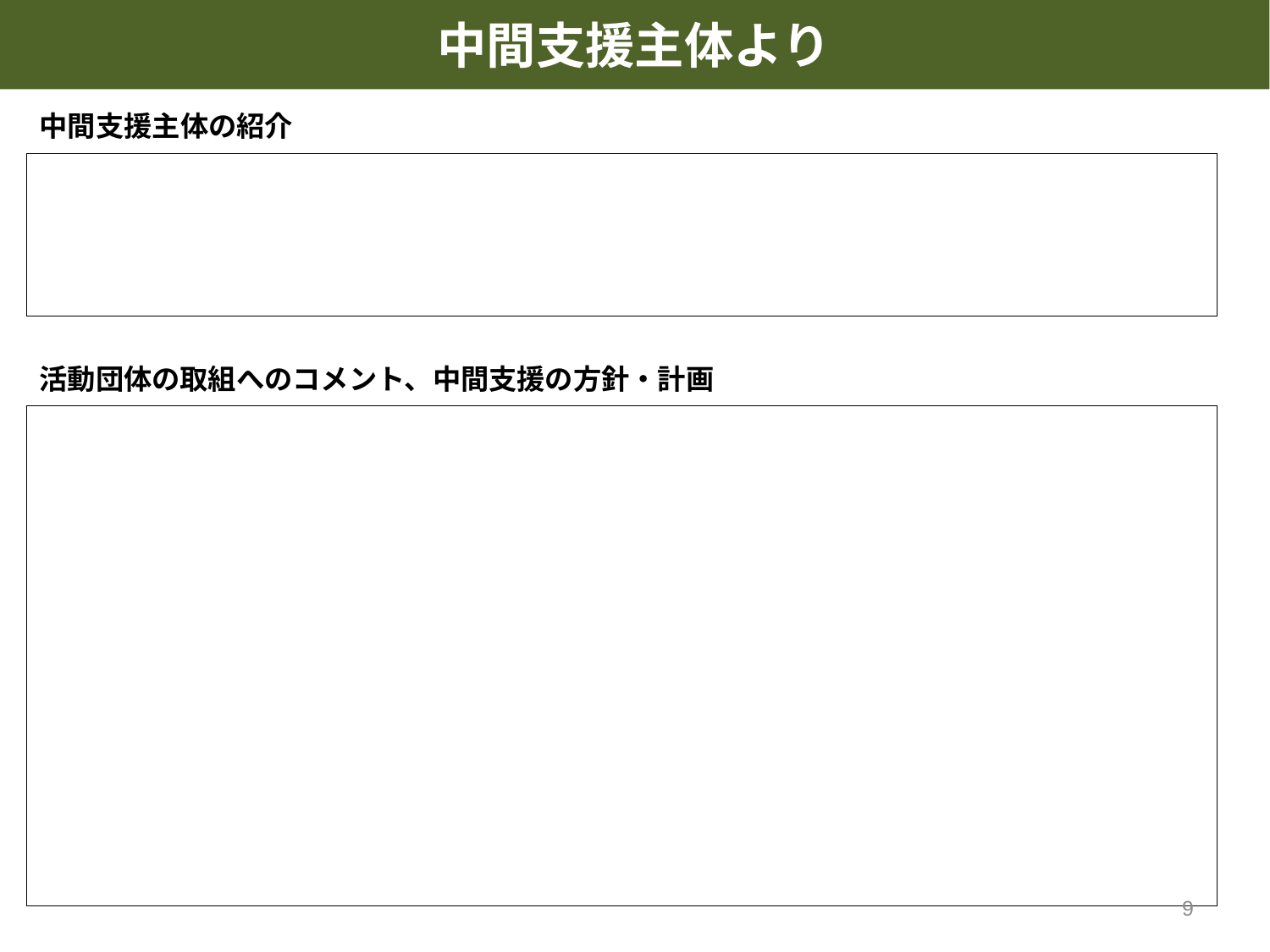

中間支援主体より
中間支援主体の紹介

活動団体の取組へのコメント、中間支援の方針・計画

9